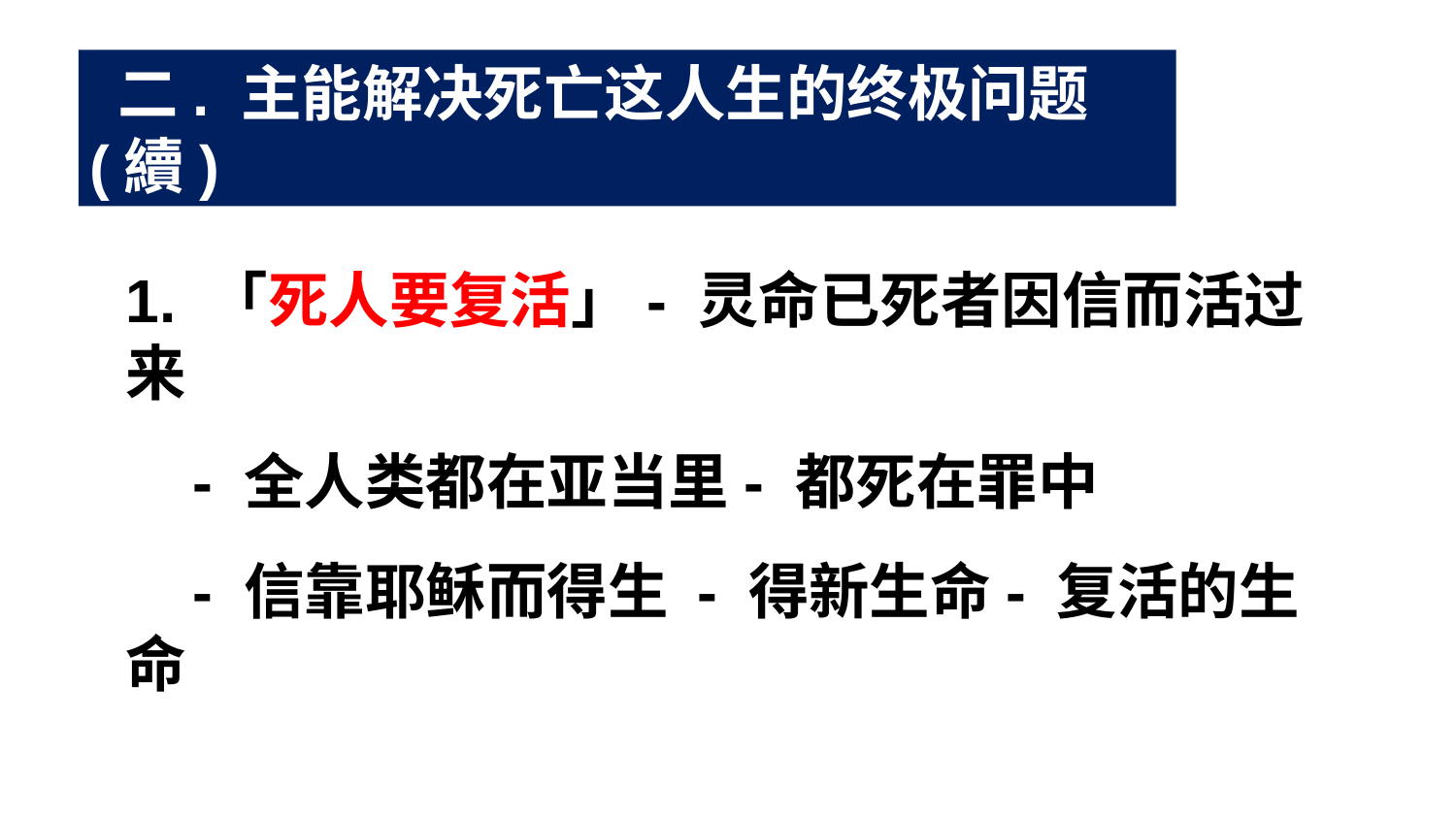

二. 主能解决死亡这人生的终极问题 (續)

1. 「死人要复活」- 灵命已死者因信而活过来
    - 全人类都在亚当里- 都死在罪中
    - 信靠耶稣而得生 - 得新生命- 复活的生命